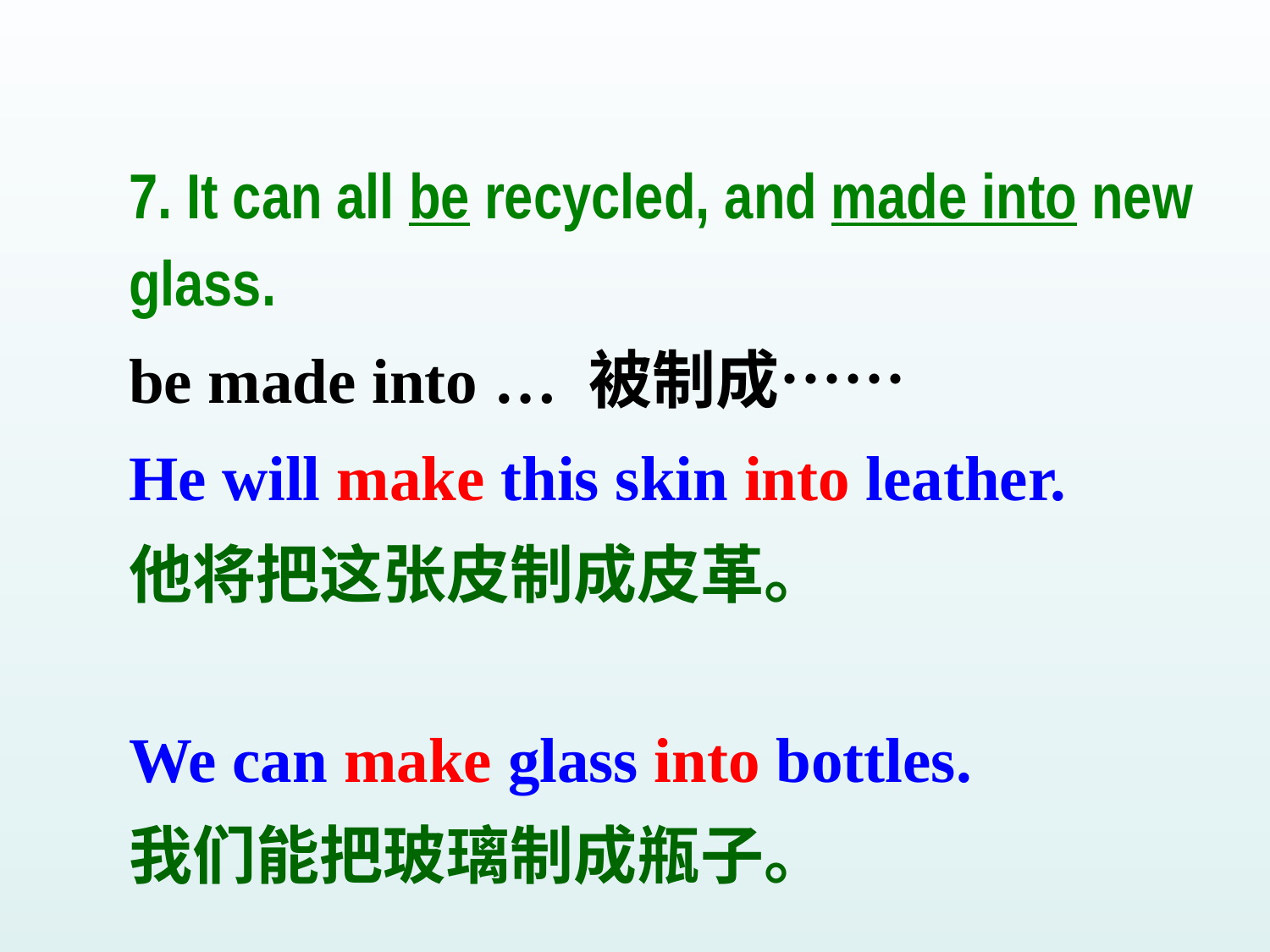

7. It can all be recycled, and made into new glass.
be made into … 被制成……
He will make this skin into leather.
他将把这张皮制成皮革。
We can make glass into bottles.
我们能把玻璃制成瓶子。